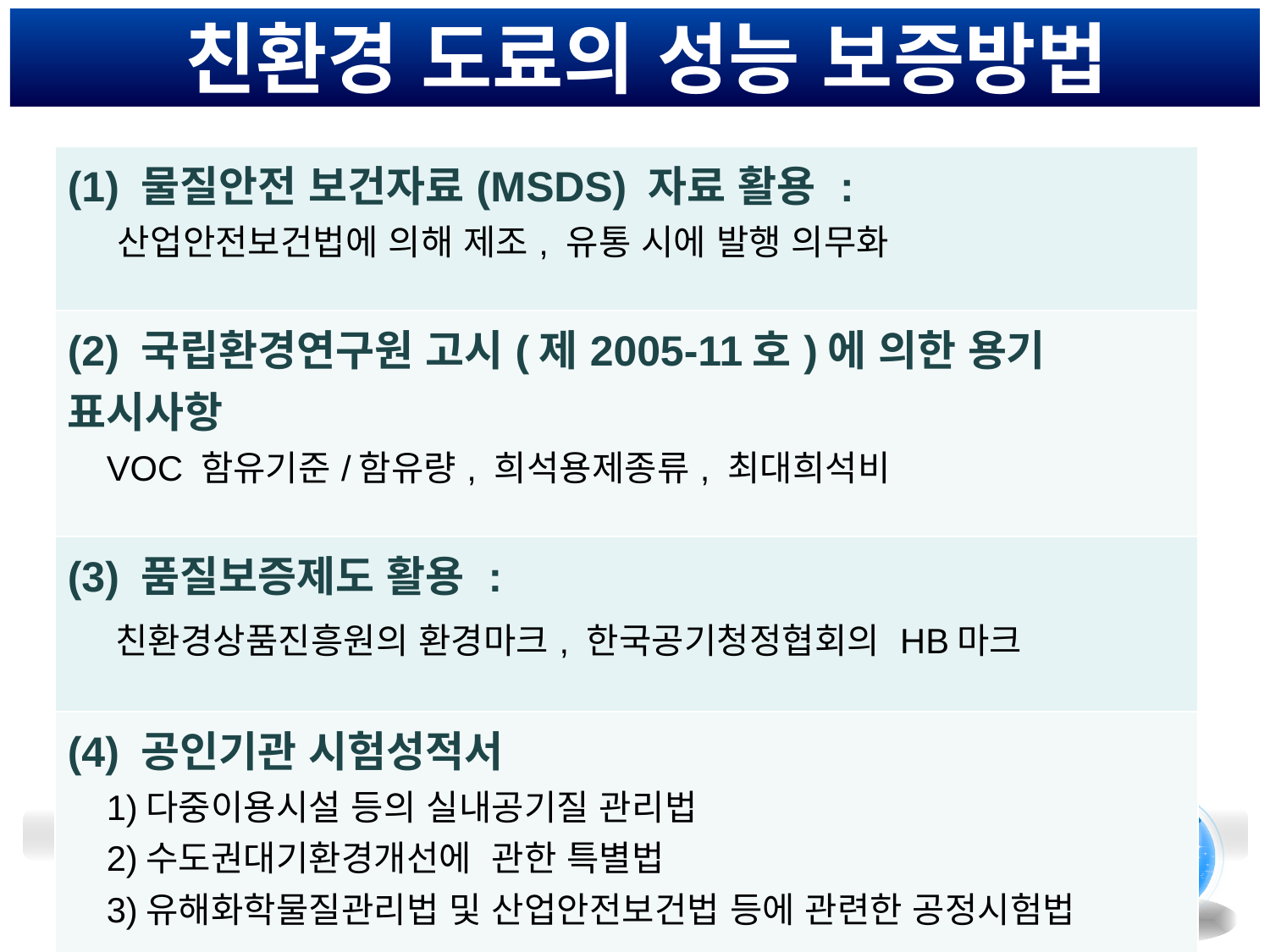

# 친환경 도료의 성능 보증방법
| (1) 물질안전 보건자료(MSDS) 자료 활용 : 산업안전보건법에 의해 제조, 유통 시에 발행 의무화 |
| --- |
| (2) 국립환경연구원 고시(제2005-11호)에 의한 용기 표시사항 VOC 함유기준/함유량, 희석용제종류, 최대희석비 |
| (3) 품질보증제도 활용 : 친환경상품진흥원의 환경마크, 한국공기청정협회의 HB마크 |
| (4) 공인기관 시험성적서 1)다중이용시설 등의 실내공기질 관리법 2)수도권대기환경개선에 관한 특별법 3)유해화학물질관리법 및 산업안전보건법 등에 관련한 공정시험법 |